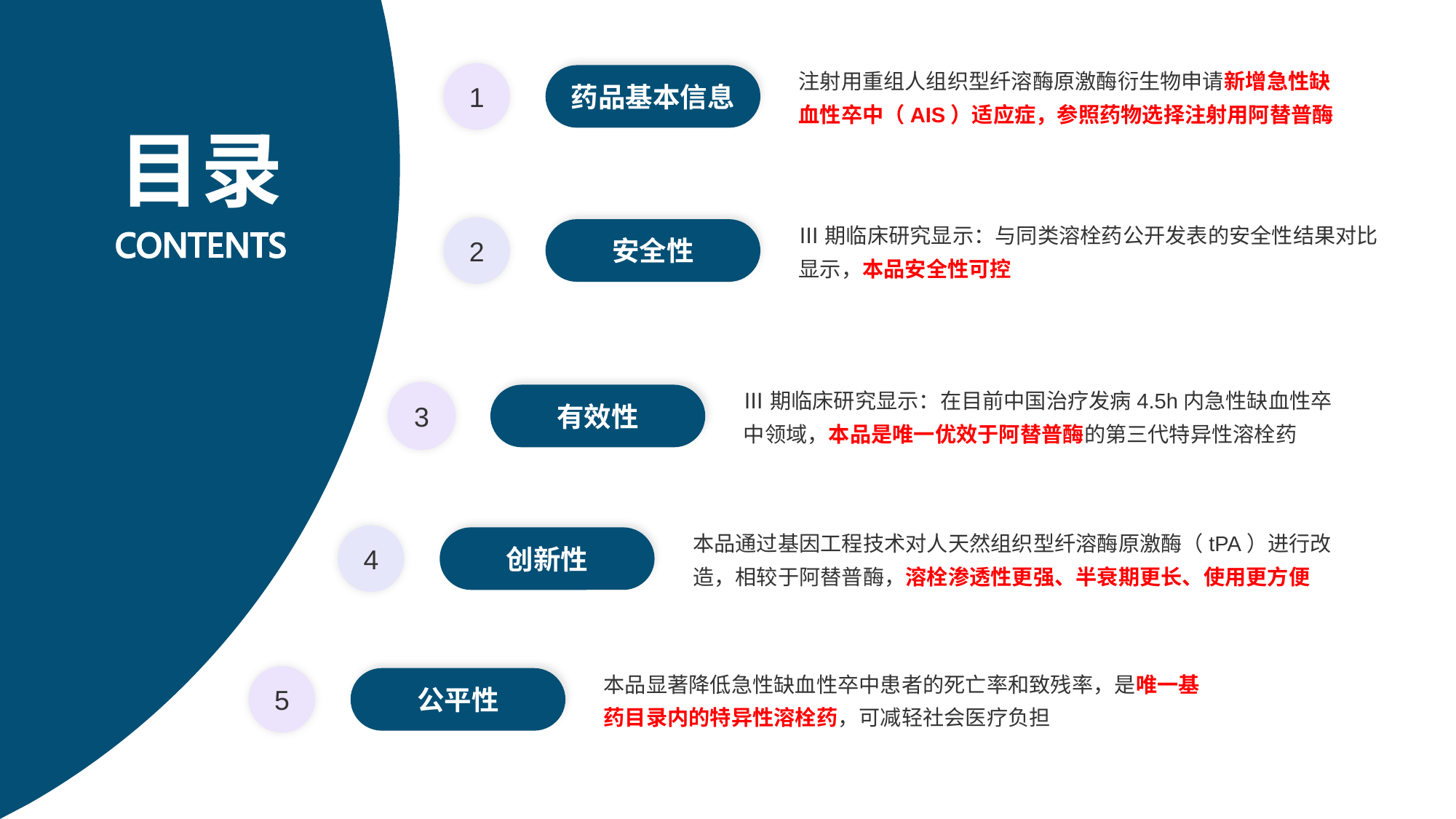

1
药品基本信息
注射用重组人组织型纤溶酶原激酶衍生物申请新增急性缺血性卒中（AIS）适应症，参照药物选择注射用阿替普酶
# 目录
2
安全性
Ⅲ期临床研究显示：与同类溶栓药公开发表的安全性结果对比显示，本品安全性可控

3
有效性
Ⅲ期临床研究显示：在目前中国治疗发病4.5h内急性缺血性卒中领域，本品是唯一优效于阿替普酶的第三代特异性溶栓药
4
创新性
本品通过基因工程技术对人天然组织型纤溶酶原激酶（tPA）进行改造，相较于阿替普酶，溶栓渗透性更强、半衰期更长、使用更方便
5
公平性
本品显著降低急性缺血性卒中患者的死亡率和致残率，是唯一基药目录内的特异性溶栓药，可减轻社会医疗负担